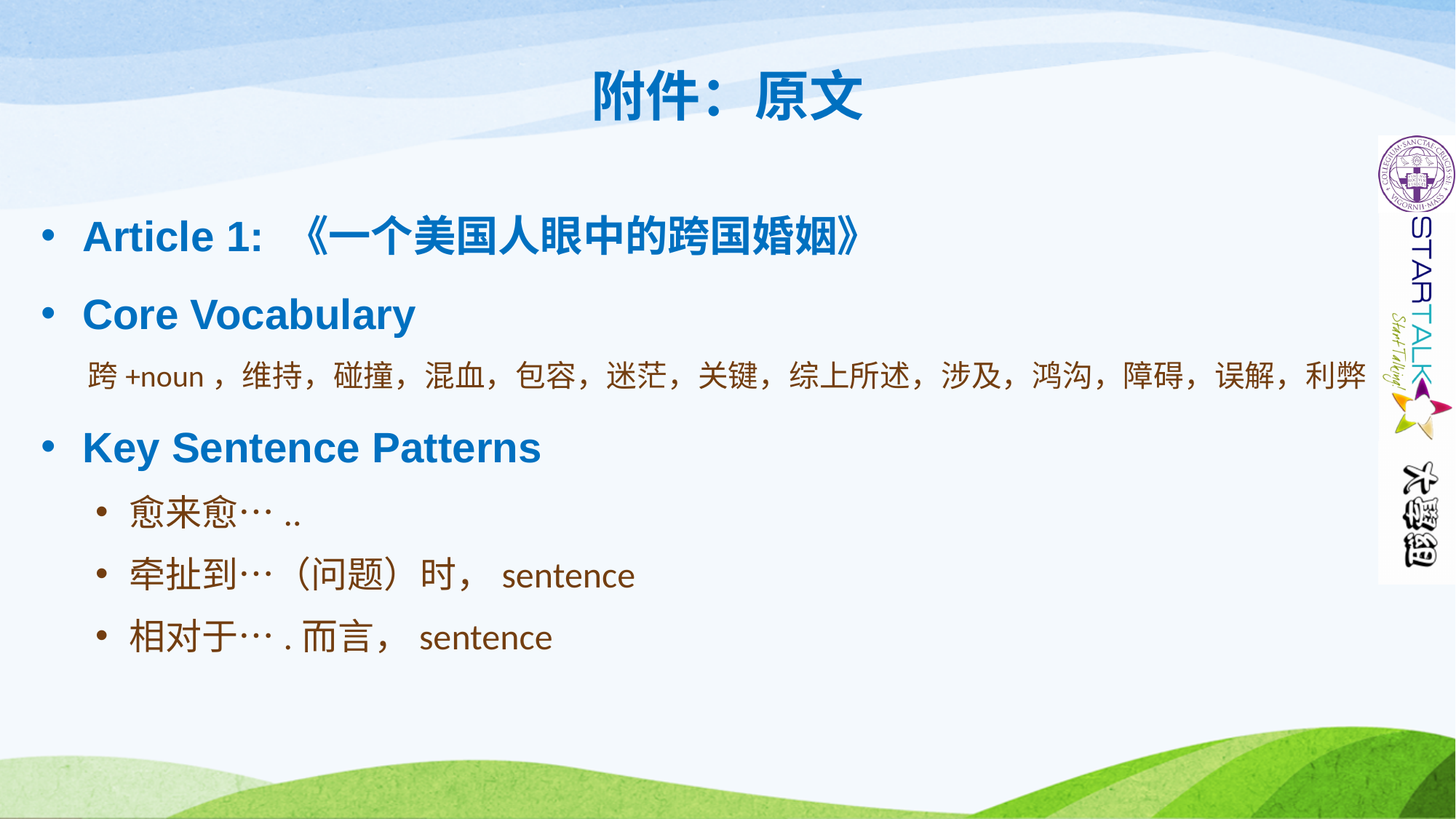

# 附件：原文
Article 1: 《一个美国人眼中的跨国婚姻》
Core Vocabulary
跨+noun，维持，碰撞，混血，包容，迷茫，关键，综上所述，涉及，鸿沟，障碍，误解，利弊
Key Sentence Patterns
愈来愈…..
牵扯到…（问题）时，sentence
相对于….而言，sentence